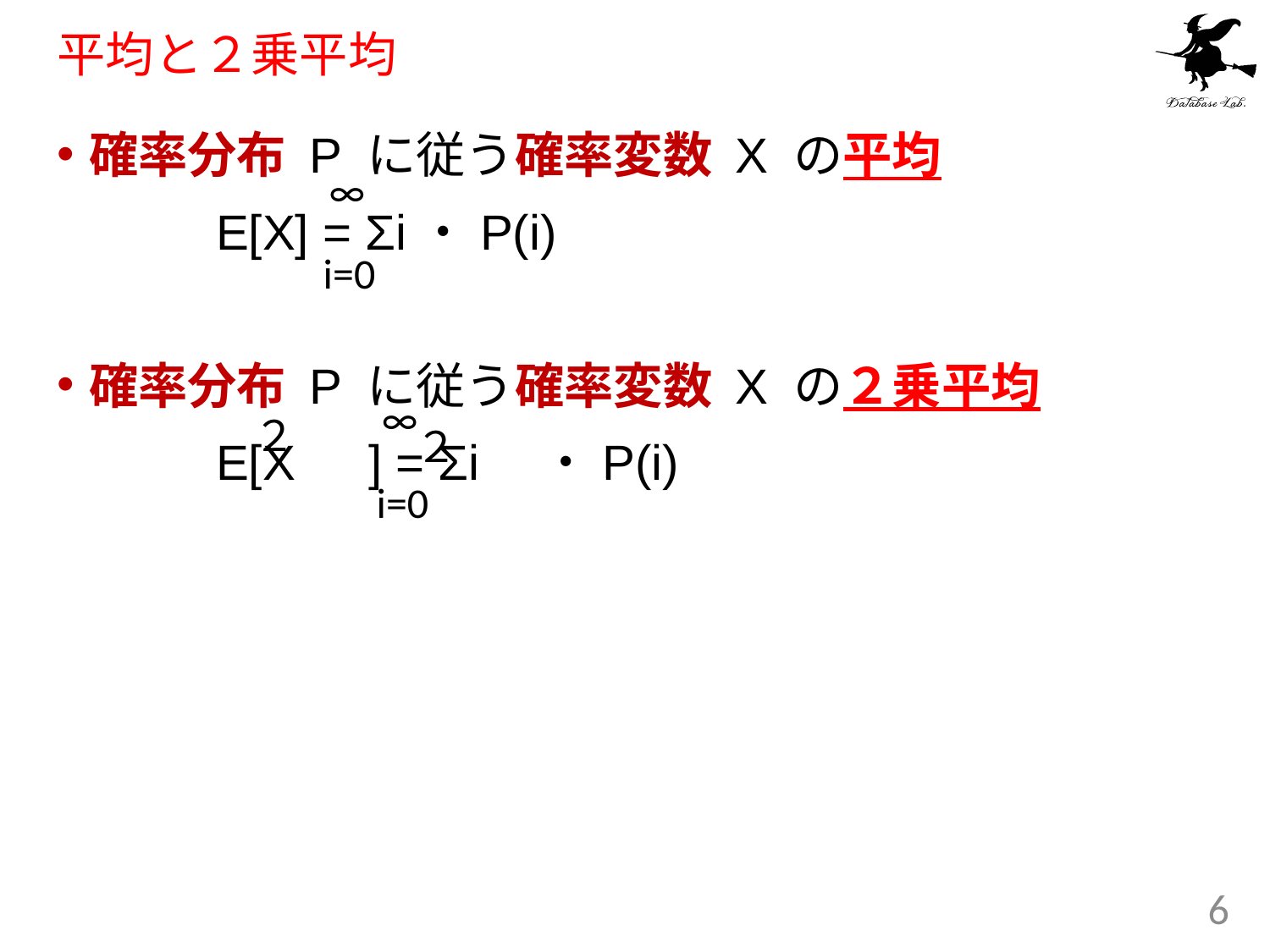

# 平均と２乗平均
確率分布 P に従う確率変数 X の平均
		E[X] = Σi・P(i)

確率分布 P に従う確率変数 X の２乗平均
		E[X　] = Σi　・P(i)
∞
i=0
∞
２
２
i=0
6